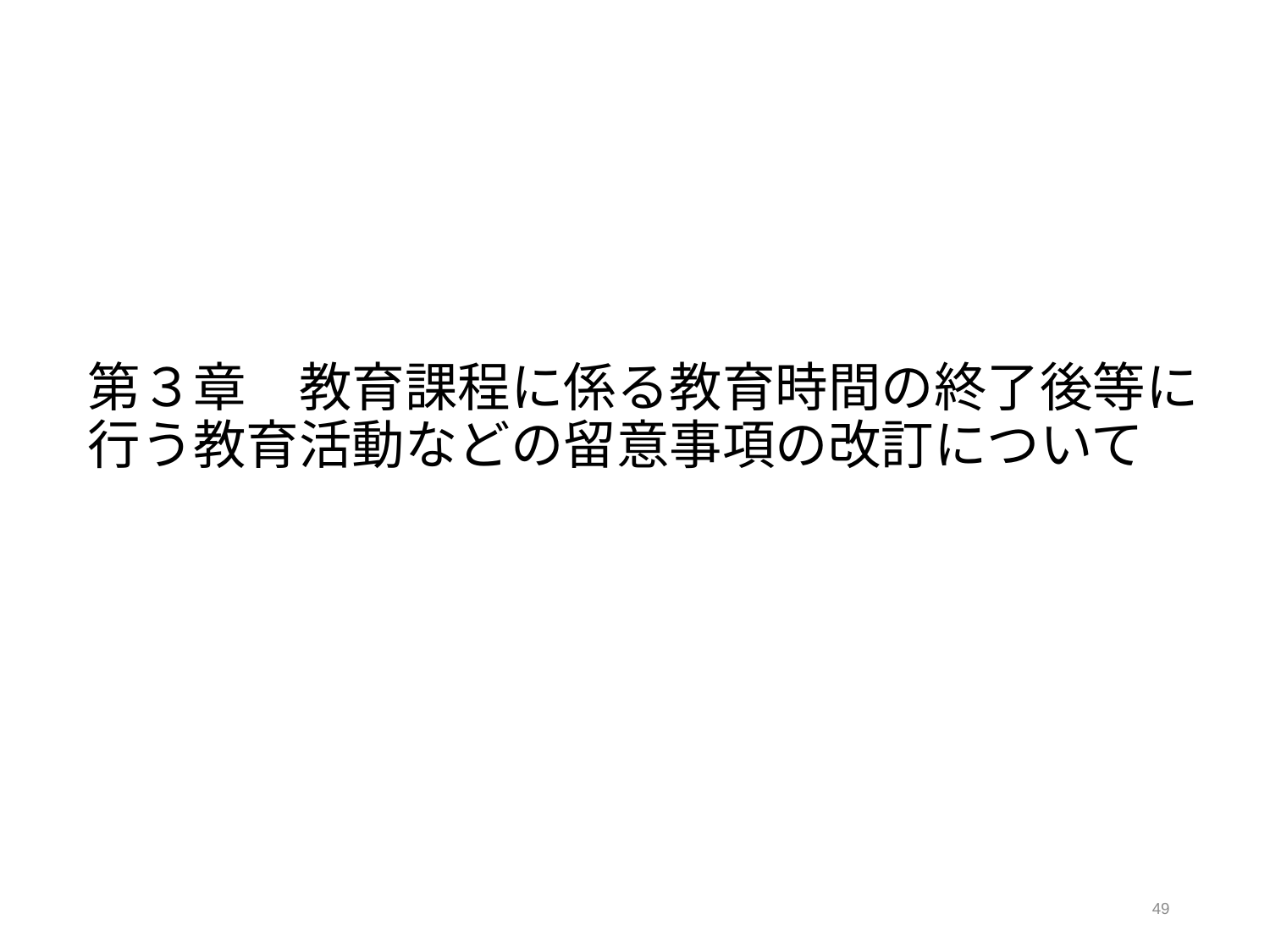

# 第３章　教育課程に係る教育時間の終了後等に行う教育活動などの留意事項の改訂について
49